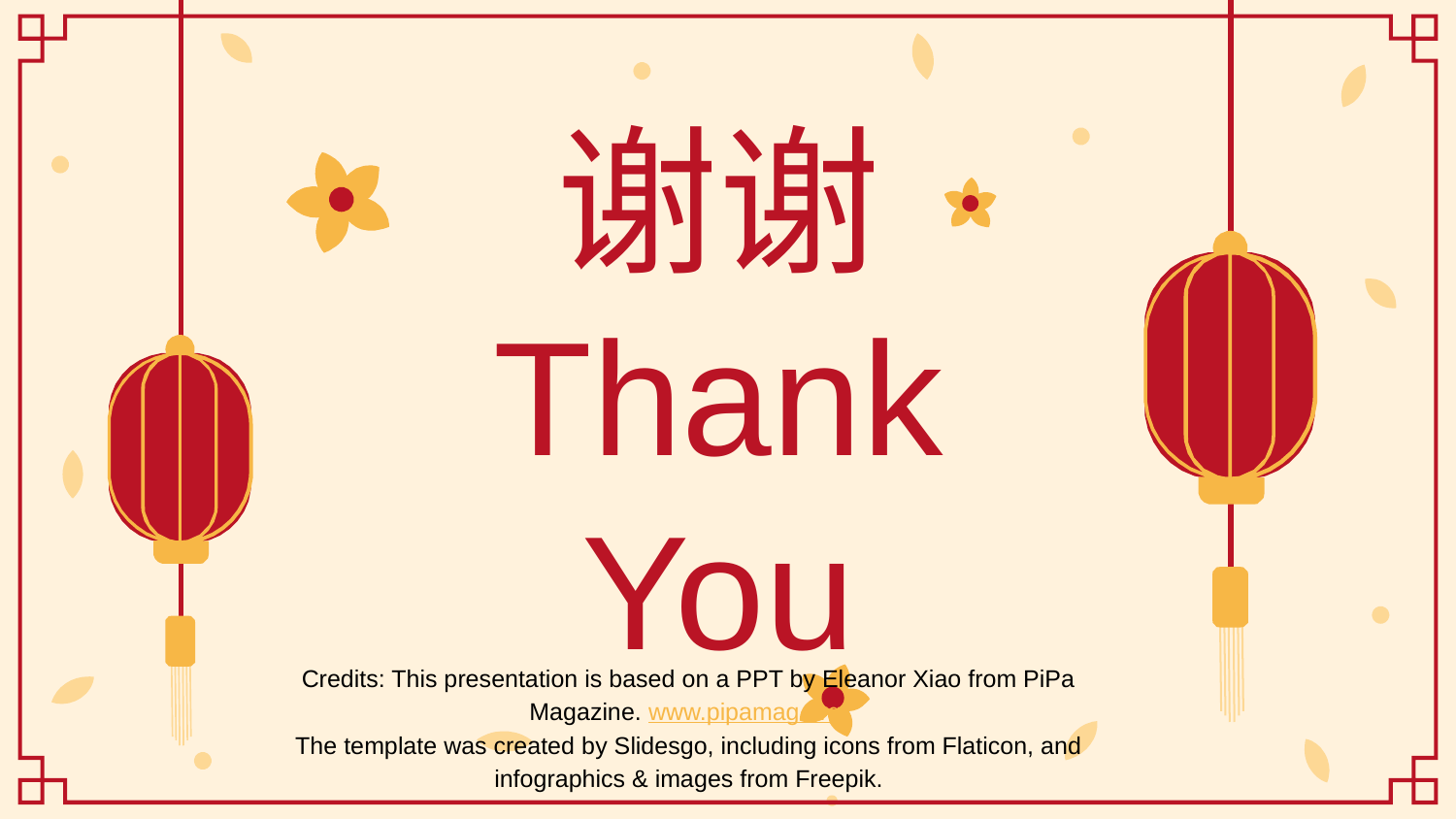

# 谢谢 Thank You
Credits: This presentation is based on a PPT by Eleanor Xiao from PiPa Magazine. www.pipamag.org
The template was created by Slidesgo, including icons from Flaticon, and infographics & images from Freepik.